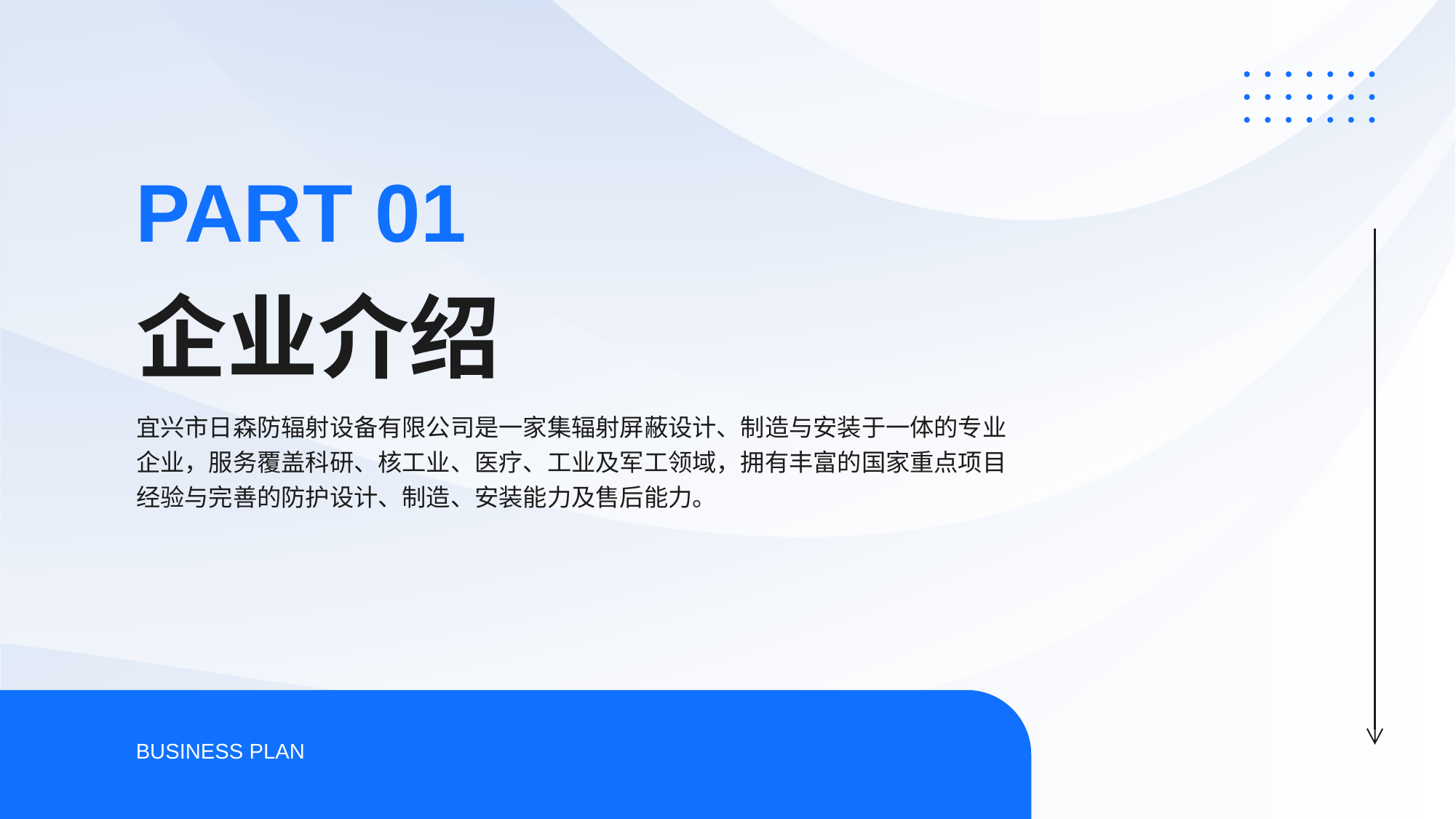

PART 01
# 企业介绍
宜兴市日森防辐射设备有限公司是一家集辐射屏蔽设计、制造与安装于一体的专业企业，服务覆盖科研、核工业、医疗、工业及军工领域，拥有丰富的国家重点项目经验与完善的防护设计、制造、安装能力及售后能力。
BUSINESS PLAN